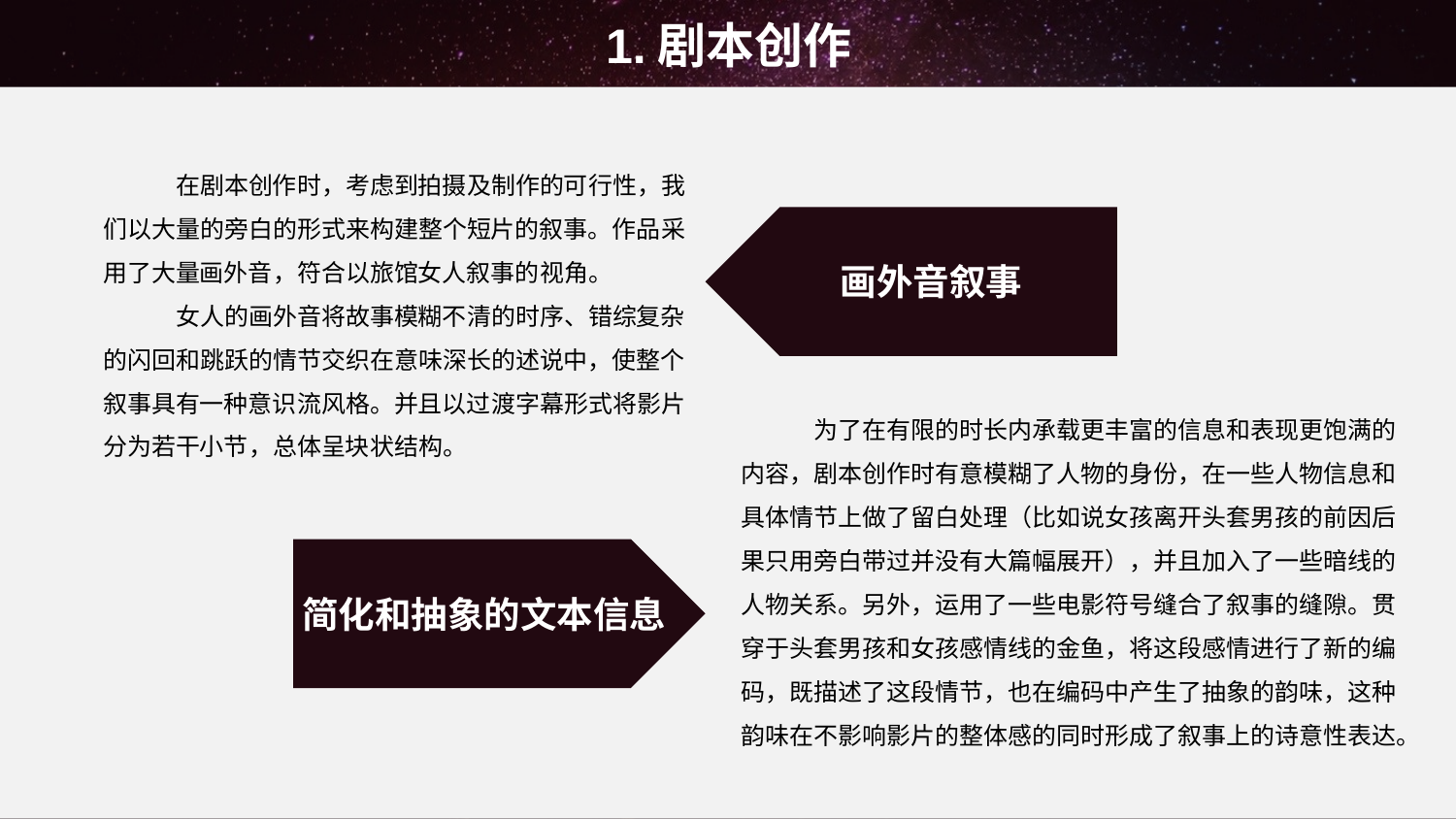

1.剧本创作
在剧本创作时，考虑到拍摄及制作的可行性，我们以大量的旁白的形式来构建整个短片的叙事。作品采用了大量画外音，符合以旅馆女人叙事的视角。
女人的画外音将故事模糊不清的时序、错综复杂的闪回和跳跃的情节交织在意味深长的述说中，使整个叙事具有一种意识流风格。并且以过渡字幕形式将影片分为若干小节，总体呈块状结构。

画外音叙事
为了在有限的时长内承载更丰富的信息和表现更饱满的内容，剧本创作时有意模糊了人物的身份，在一些人物信息和具体情节上做了留白处理（比如说女孩离开头套男孩的前因后果只用旁白带过并没有大篇幅展开），并且加入了一些暗线的人物关系。另外，运用了一些电影符号缝合了叙事的缝隙。贯穿于头套男孩和女孩感情线的金鱼，将这段感情进行了新的编码，既描述了这段情节，也在编码中产生了抽象的韵味，这种韵味在不影响影片的整体感的同时形成了叙事上的诗意性表达。

简化和抽象的文本信息